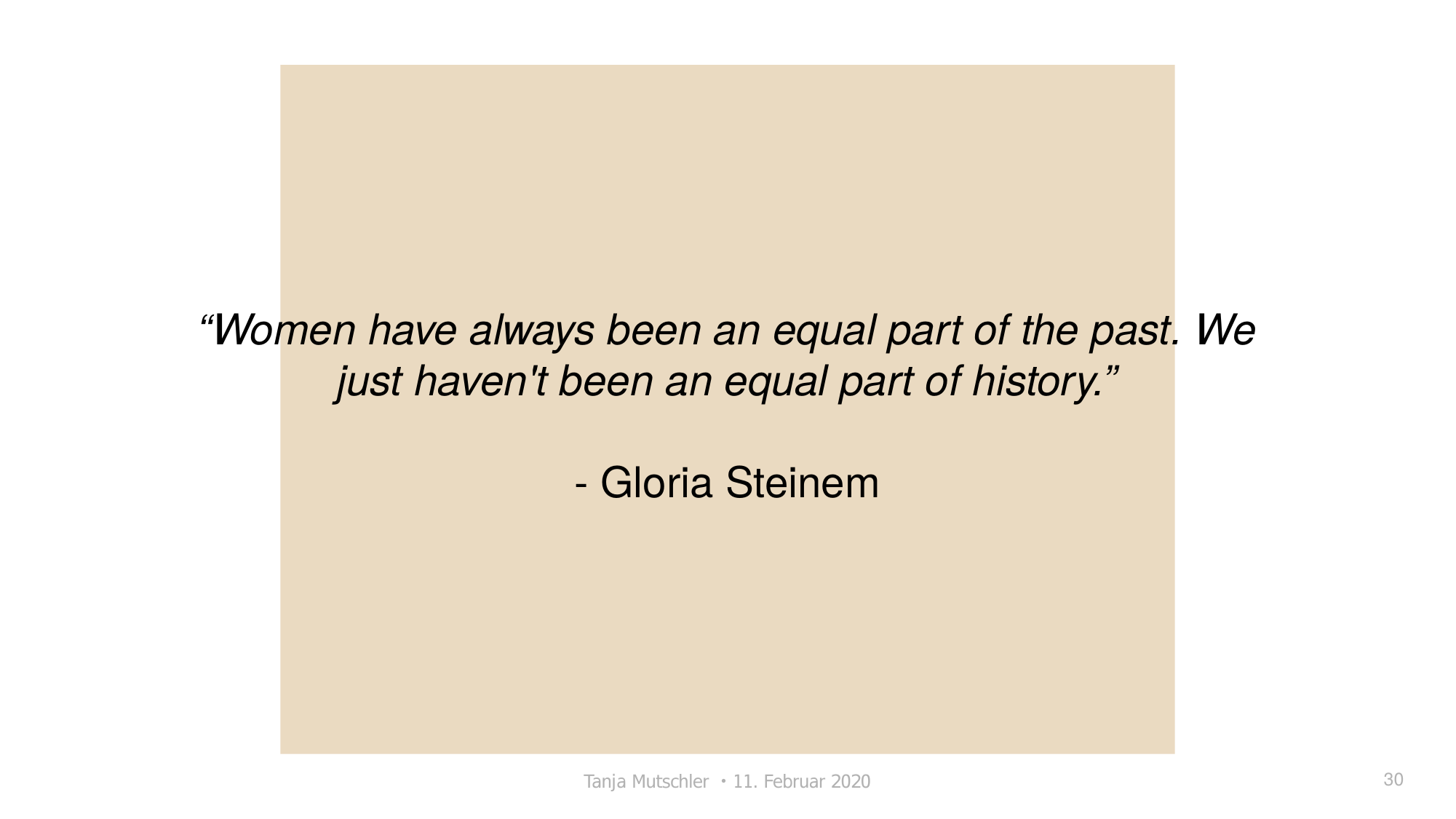

“Women have always been an equal part of the past. We just haven't been an equal part of history.”

- Gloria Steinem
Tanja Mutschler ・11. Februar 2020
30